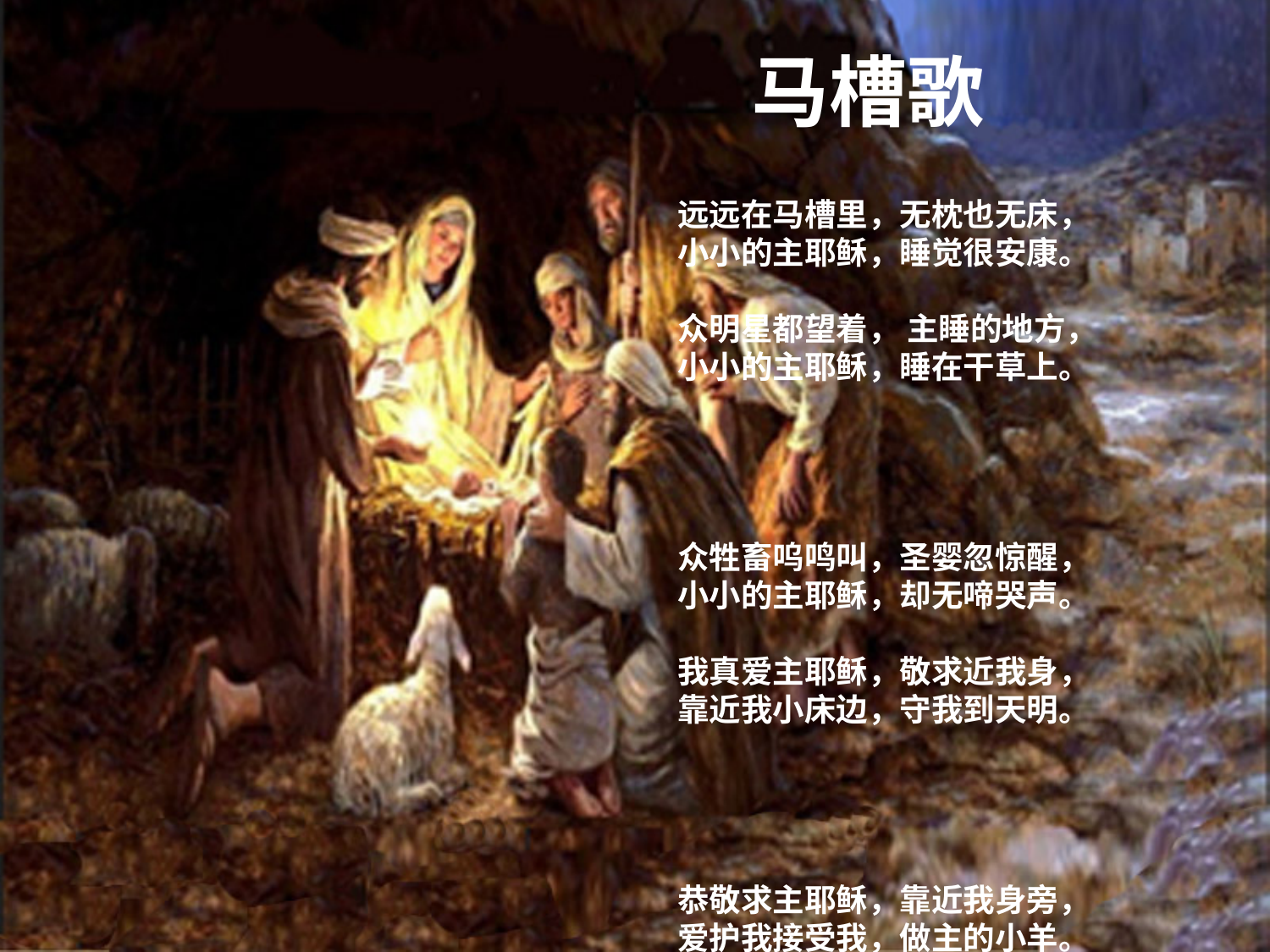

# 马槽歌
远远在马槽里，无枕也无床，小小的主耶稣，睡觉很安康。
众明星都望着， 主睡的地方，小小的主耶稣，睡在干草上。

众牲畜呜鸣叫，圣婴忽惊醒，小小的主耶稣，却无啼哭声。
我真爱主耶稣，敬求近我身，靠近我小床边，守我到天明。

恭敬求主耶稣，靠近我身旁，爱护我接受我，做主的小羊。
也保护众孩童，一齐都安康，教我们都能够，跟主到天堂。